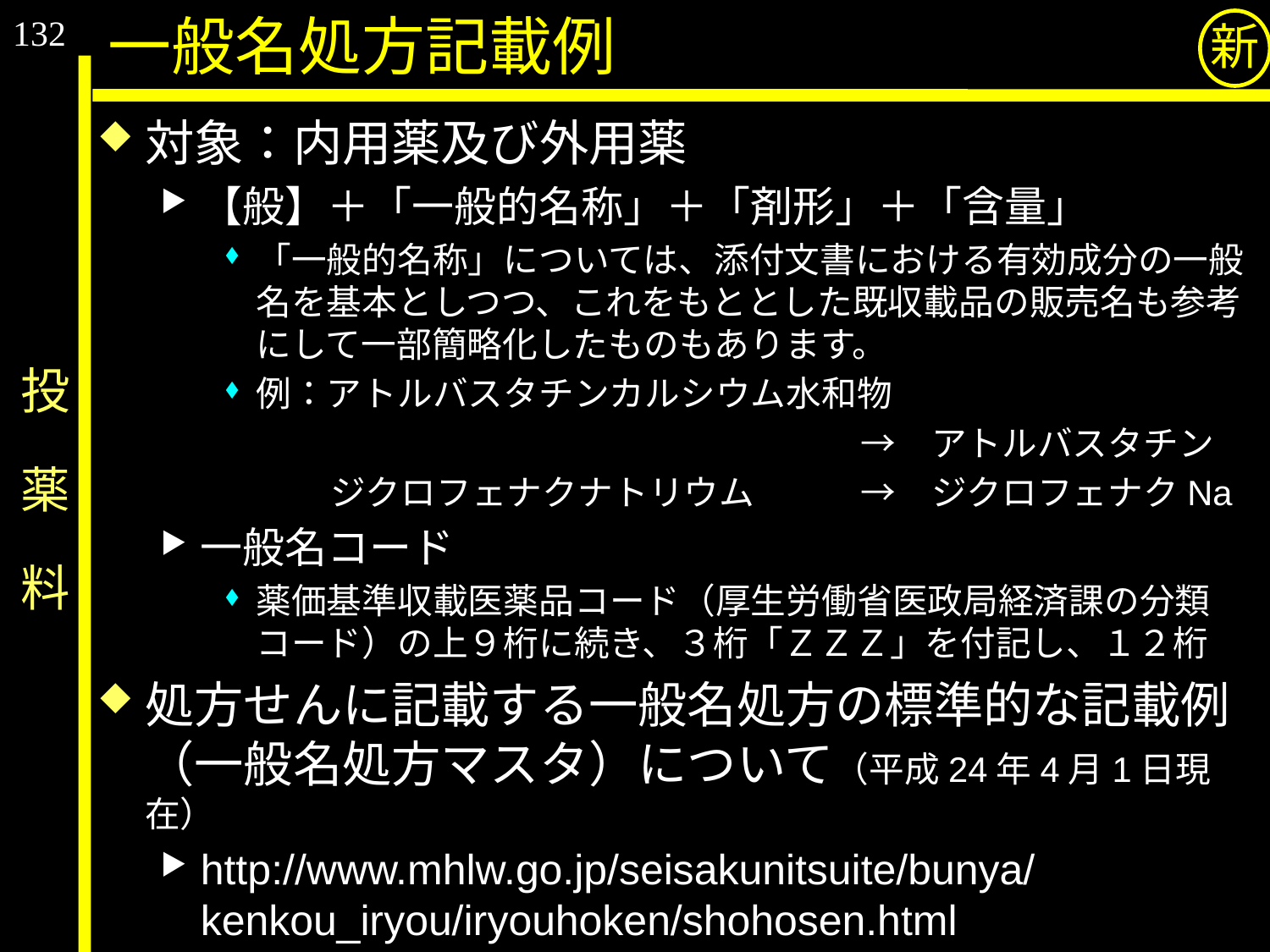

132
一般名処方記載例
新

対象：内用薬及び外用薬
【般】＋「一般的名称」＋「剤形」＋「含量」
「一般的名称」については、添付文書における有効成分の一般名を基本としつつ、これをもととした既収載品の販売名も参考にして一部簡略化したものもあります。
例：アトルバスタチンカルシウム水和物
　　　　　　　　　　　　　　　　　　→　アトルバスタチン
　　　ジクロフェナクナトリウム　　　→　ジクロフェナクNa
一般名コード
薬価基準収載医薬品コード（厚生労働省医政局経済課の分類コード）の上９桁に続き、３桁「ＺＺＺ」を付記し、１２桁
処方せんに記載する一般名処方の標準的な記載例（一般名処方マスタ）について（平成24年4月1日現在）
http://www.mhlw.go.jp/seisakunitsuite/bunya/kenkou_iryou/iryouhoken/shohosen.html
# 投　薬　料